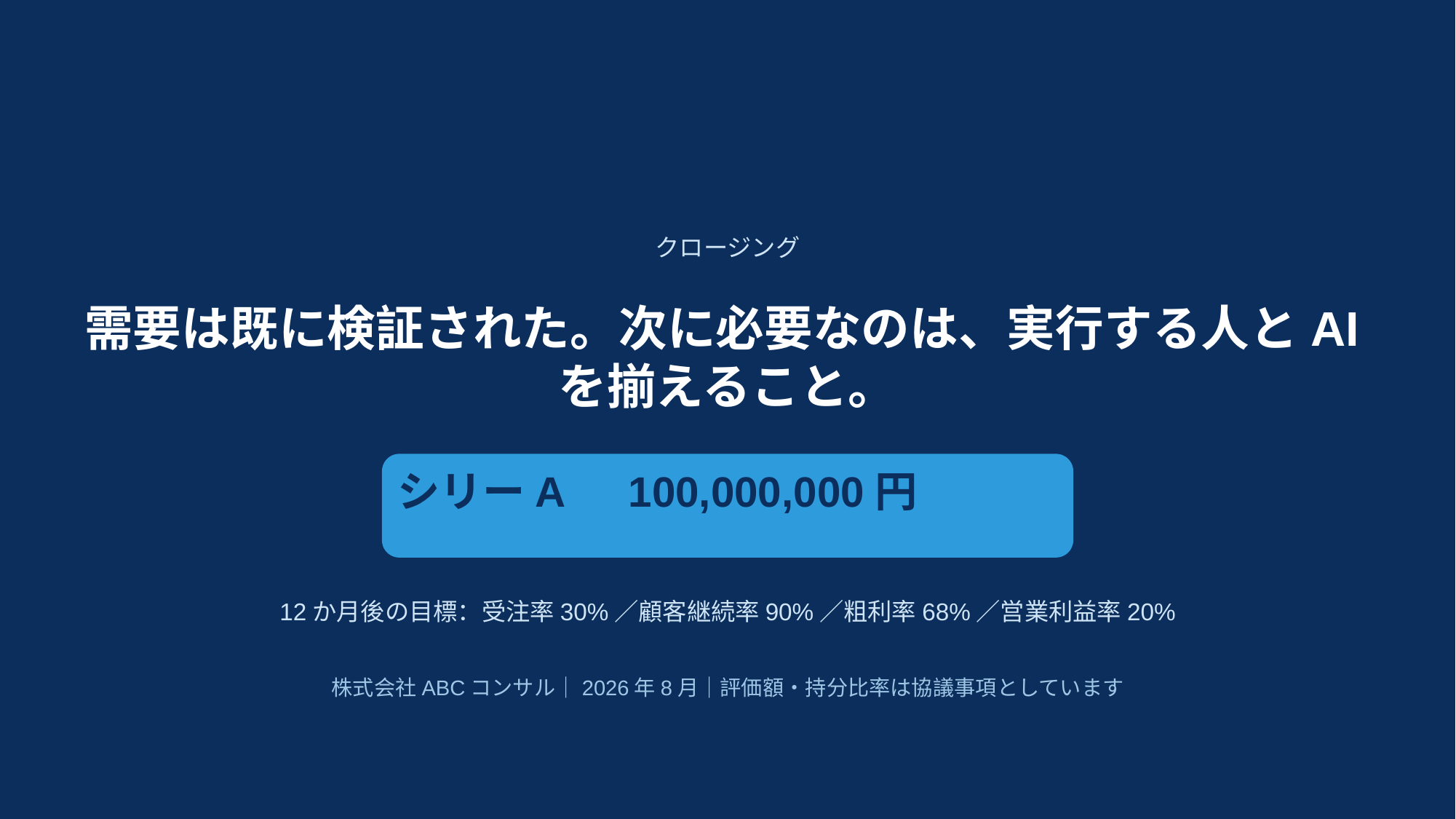

クロージング
需要は既に検証された。次に必要なのは、実行する人とAIを揃えること。
シリーA　100,000,000円
12か月後の目標：受注率30%／顧客継続率90%／粗利率68%／営業利益率20%
株式会社ABCコンサル｜2026年8月｜評価額・持分比率は協議事項としています